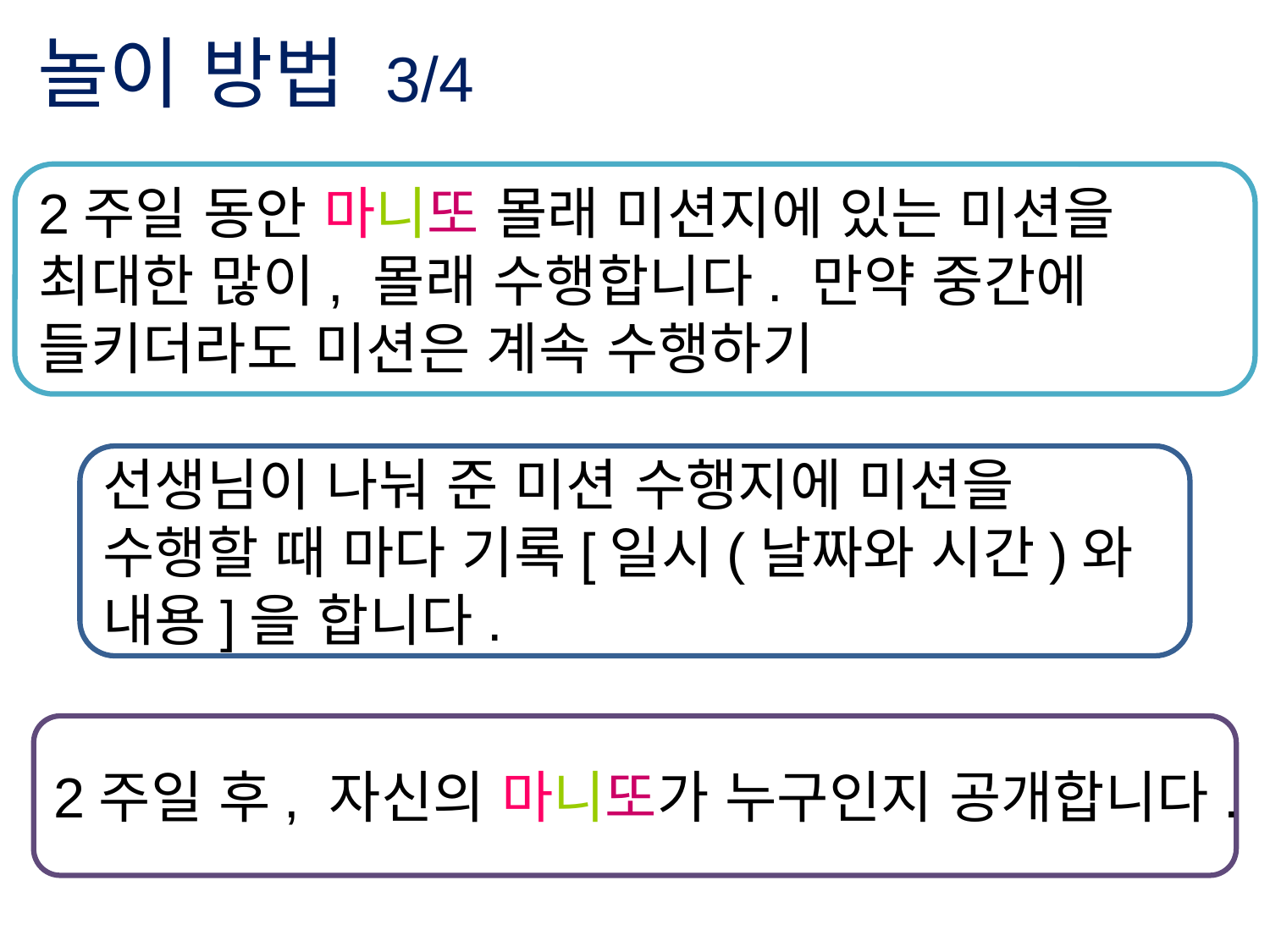

놀이 방법 3/4
2주일 동안 마니또 몰래 미션지에 있는 미션을 최대한 많이, 몰래 수행합니다. 만약 중간에 들키더라도 미션은 계속 수행하기
선생님이 나눠 준 미션 수행지에 미션을 수행할 때 마다 기록[일시(날짜와 시간)와 내용]을 합니다.
2주일 후, 자신의 마니또가 누구인지 공개합니다.